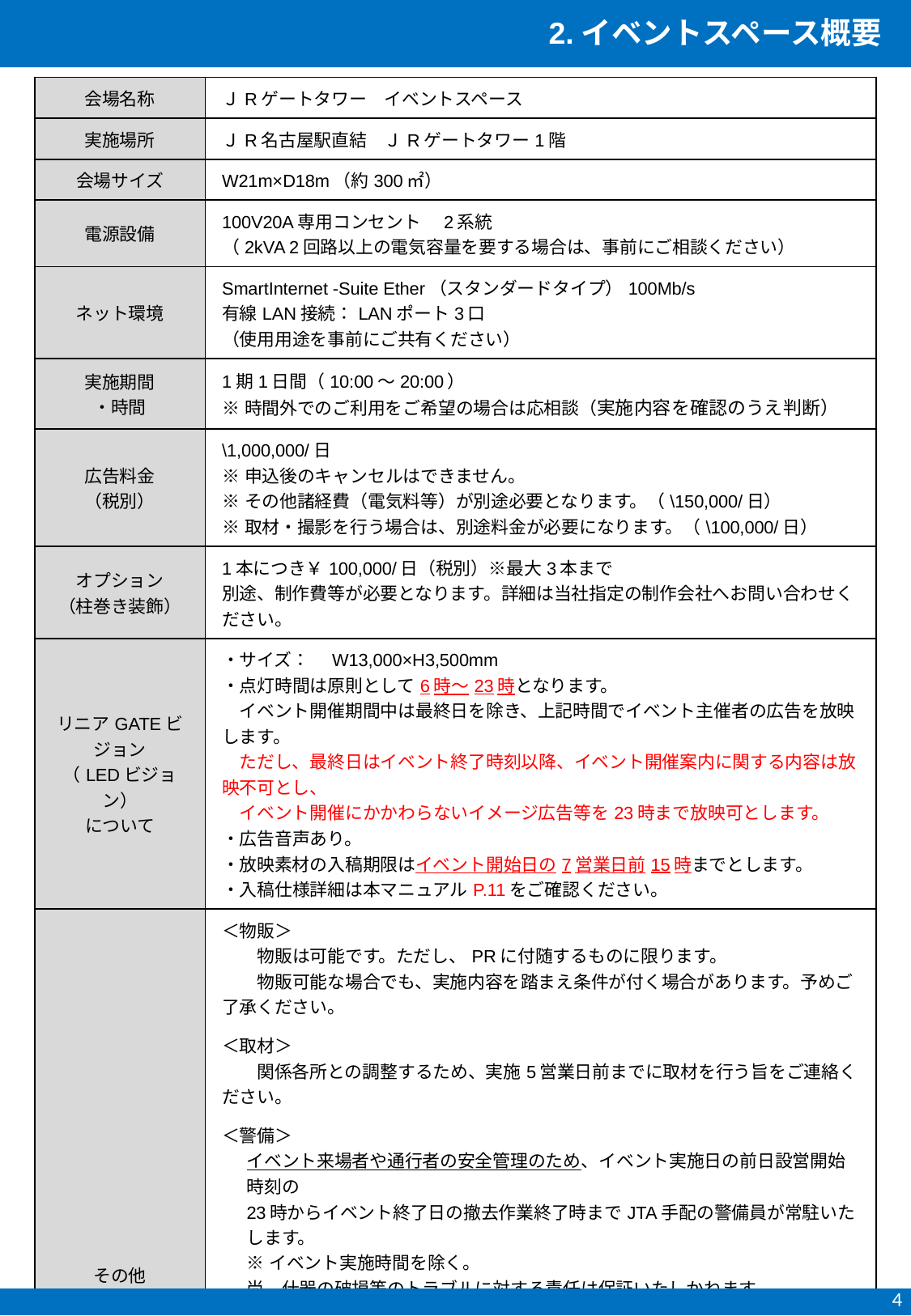

2.イベントスペース概要
| 会場名称 | ＪRゲートタワー　イベントスペース |
| --- | --- |
| 実施場所 | ＪR名古屋駅直結　ＪRゲートタワー1階 |
| 会場サイズ | W21m×D18m（約300㎡） |
| 電源設備 | 100V20A専用コンセント　2系統 （2kVA 2回路以上の電気容量を要する場合は、事前にご相談ください） |
| ネット環境 | SmartInternet -Suite Ether（スタンダードタイプ）100Mb/s 有線LAN接続：LANポート3口 （使用用途を事前にご共有ください） |
| 実施期間 ・時間 | 1期1日間（10:00～20:00） ※時間外でのご利用をご希望の場合は応相談（実施内容を確認のうえ判断） |
| 広告料金 （税別） | \1,000,000/日 ※申込後のキャンセルはできません。 ※その他諸経費（電気料等）が別途必要となります。（\150,000/日） ※取材・撮影を行う場合は、別途料金が必要になります。（\100,000/日） |
| オプション （柱巻き装飾） | 1本につき￥100,000/日（税別）※最大3本まで 別途、制作費等が必要となります。詳細は当社指定の制作会社へお問い合わせください。 |
| リニアGATEビジョン （LEDビジョン） について | ・サイズ：　W13,000×H3,500mm ・点灯時間は原則として6時～23時となります。 　イベント開催期間中は最終日を除き、上記時間でイベント主催者の広告を放映します。 　ただし、最終日はイベント終了時刻以降、イベント開催案内に関する内容は放映不可とし、 　イベント開催にかかわらないイメージ広告等を23時まで放映可とします。 ・広告音声あり。 ・放映素材の入稿期限はイベント開始日の7営業日前15時までとします。 ・入稿仕様詳細は本マニュアルP.11をご確認ください。 |
| その他 | ＜物販＞ 　　物販は可能です。ただし、PRに付随するものに限ります。 　　物販可能な場合でも、実施内容を踏まえ条件が付く場合があります。予めご了承ください。 ＜取材＞ 　　関係各所との調整するため、実施5営業日前までに取材を行う旨をご連絡ください。 ＜警備＞ イベント来場者や通行者の安全管理のため、イベント実施日の前日設営開始時刻の 23時からイベント終了日の撤去作業終了時までJTA手配の警備員が常駐いたします。 ※イベント実施時間を除く。 尚、什器の破損等のトラブルに対する責任は保証いたしかねます。 ＜設営・撤去作業について＞ ・設営作業：イベント実施日の前日23時から翌6時まで ・撤去作業：イベント終了日の23時から翌6時まで 　※資材搬入車両は、23時から翌6時まで駐車可能 駐車場、地下2F荷捌場の使用及び搬入出ルートについては、別途規定がありますので詳細はお問い合わせください。 　　 ＜荒天時、事故・災害時等の対応＞ JTAの都合や広告主の責によらない荒天や不測の事故・災害等により、 　　イベントの実施が不可とJTAが判断した場合、広告料金は免除とします。 ただし、既に発生している実費（諸経費等）については請求させていただきます。 |
4